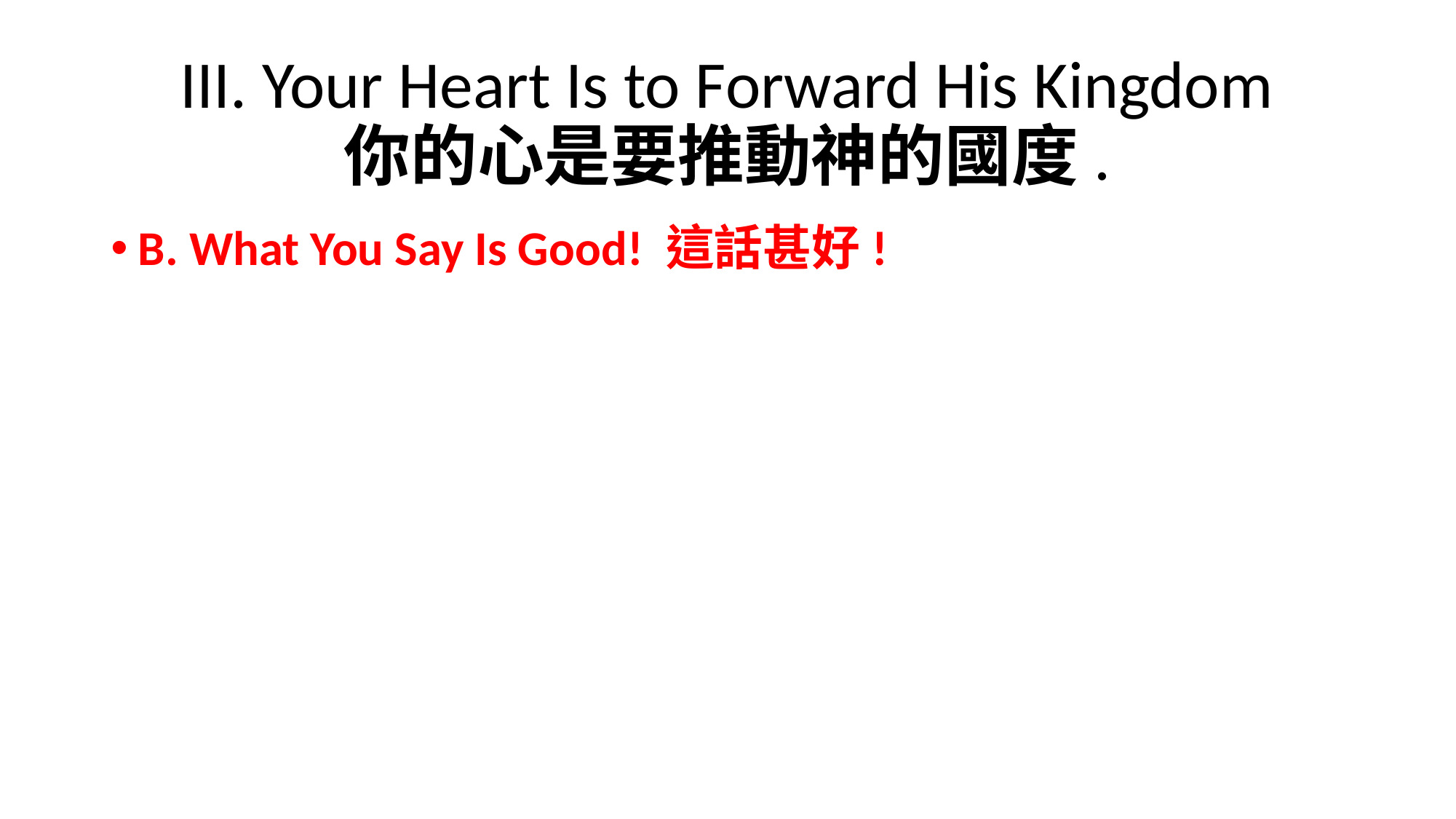

# III. Your Heart Is to Forward His Kingdom 你的心是要推動神的國度.
B. What You Say Is Good! 這話甚好!